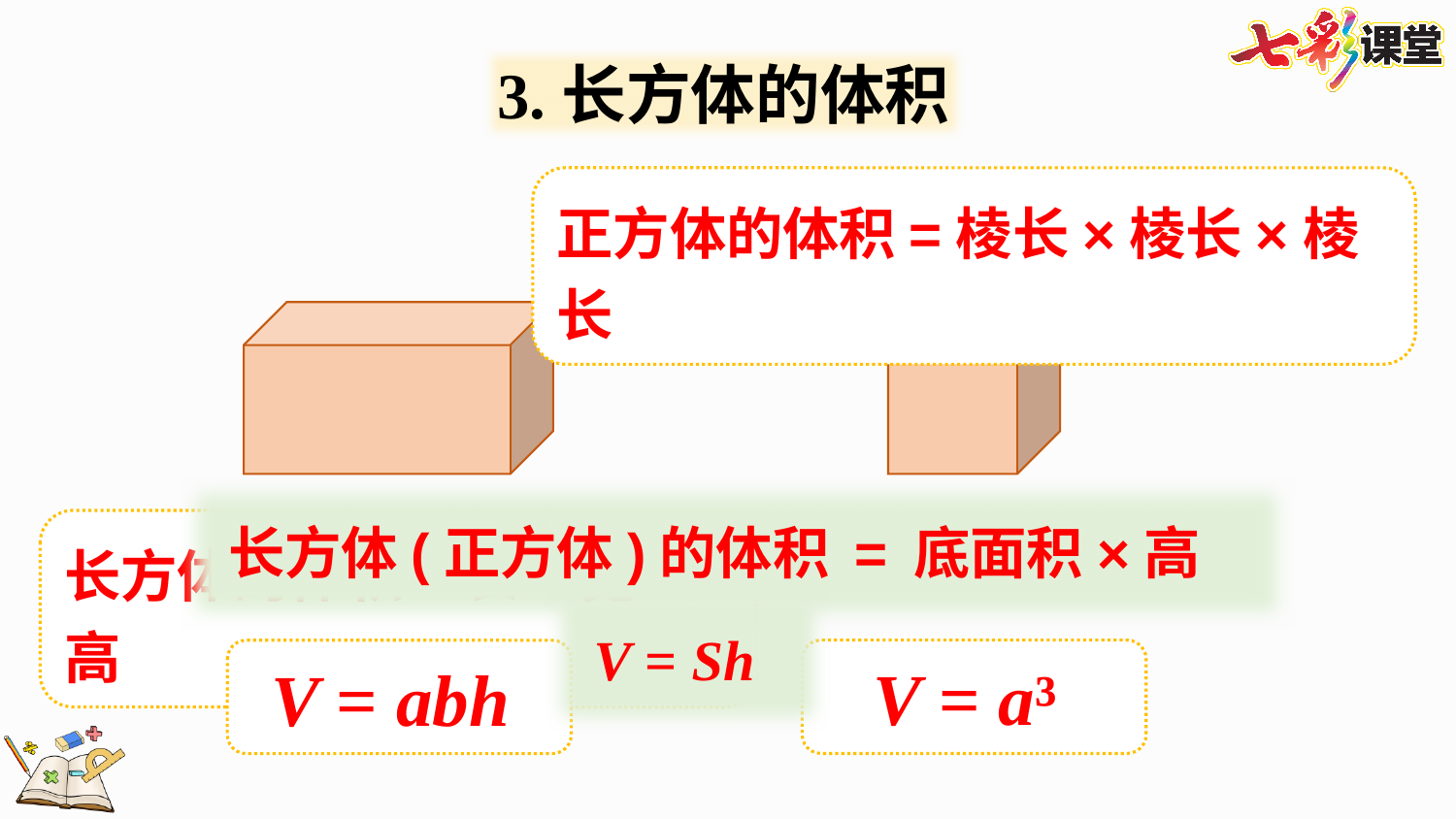

3.长方体的体积
正方体的体积=棱长×棱长×棱长

长方体的体积=长×宽×高
长方体(正方体)的体积=底面积×高
V = Sh
V = a³
V = abh